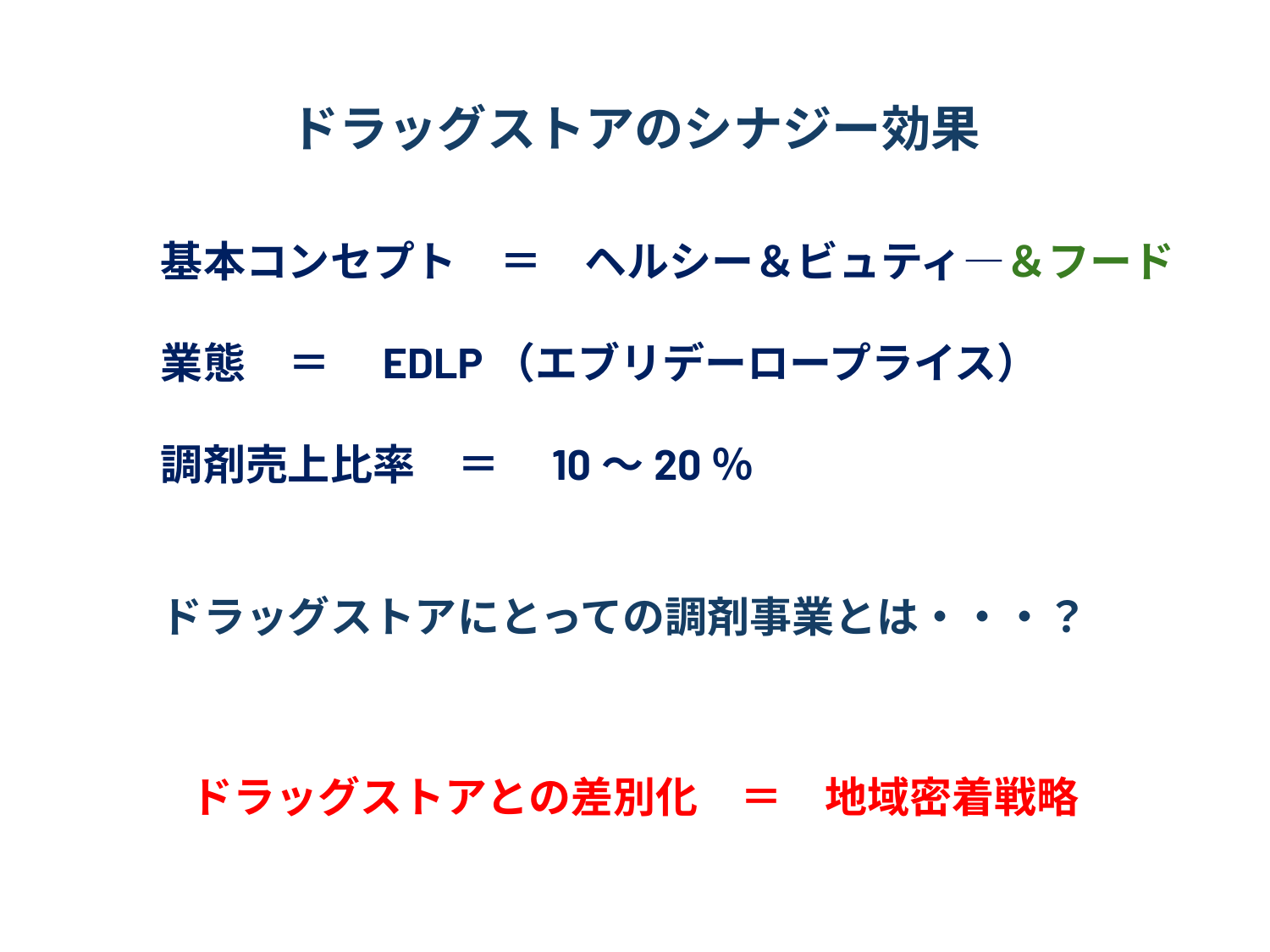

ドラッグストアのシナジー効果
基本コンセプト　＝　ヘルシー＆ビュティ―＆フード

業態　＝　EDLP（エブリデーロープライス）

調剤売上比率　＝　10～20％

ドラッグストアにとっての調剤事業とは・・・？
ドラッグストアとの差別化　＝　地域密着戦略